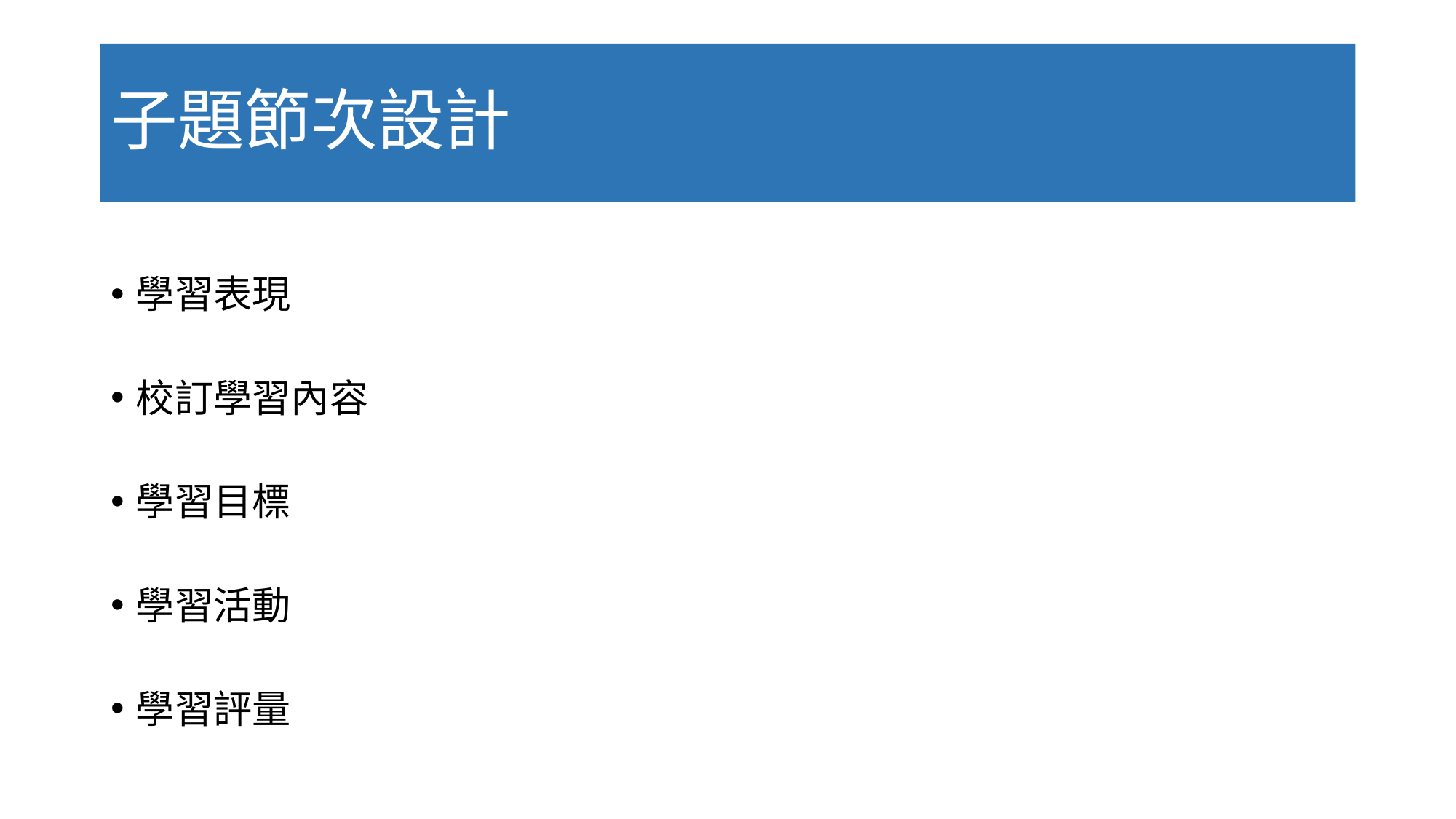

# 子題節次設計
學習表現
校訂學習內容
學習目標
學習活動
學習評量